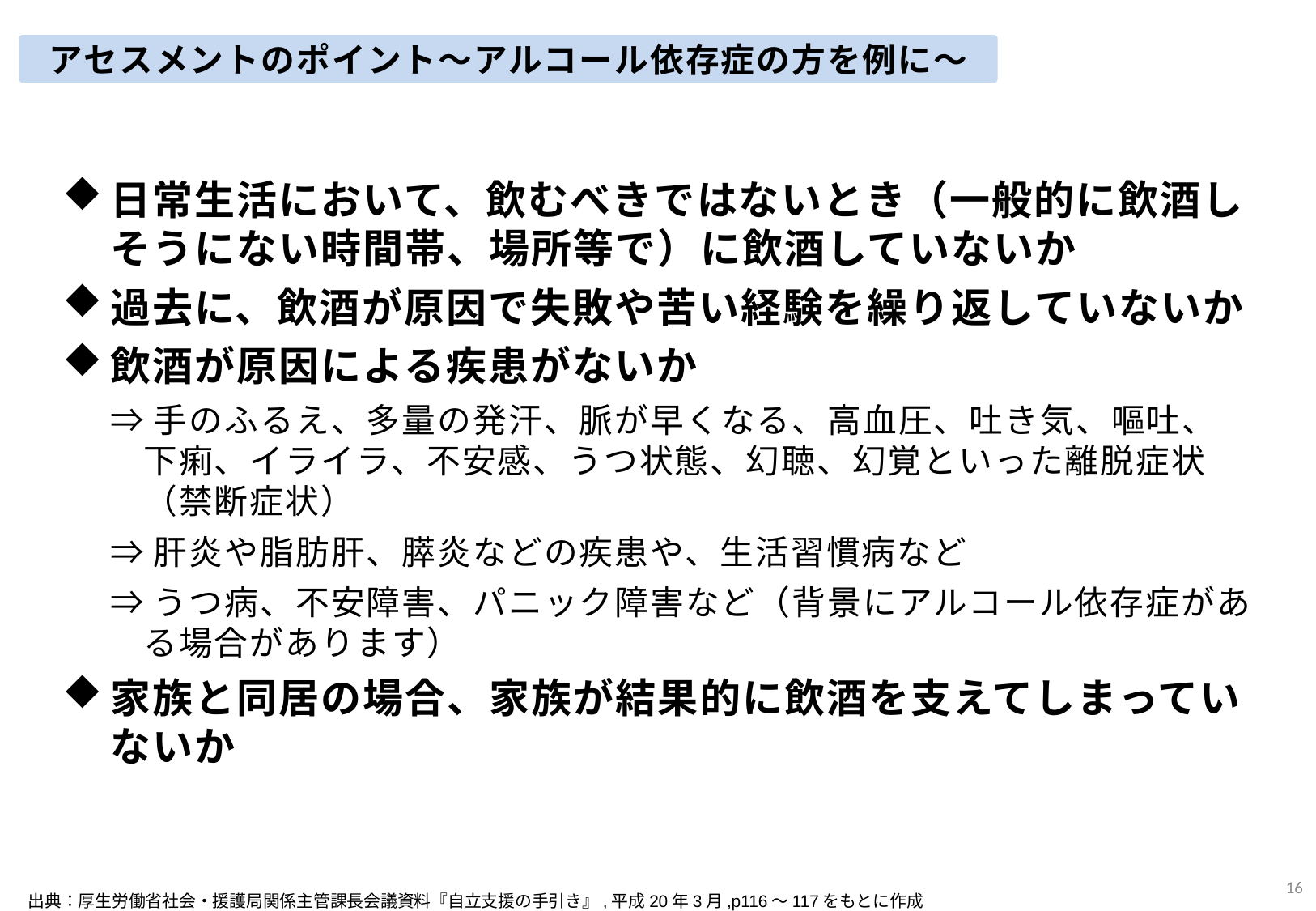

アセスメントのポイント～アルコール依存症の方を例に～
日常生活において、飲むべきではないとき（一般的に飲酒しそうにない時間帯、場所等で）に飲酒していないか
過去に、飲酒が原因で失敗や苦い経験を繰り返していないか
飲酒が原因による疾患がないか
⇒手のふるえ、多量の発汗、脈が早くなる、高血圧、吐き気、嘔吐、下痢、イライラ、不安感、うつ状態、幻聴、幻覚といった離脱症状（禁断症状）
⇒肝炎や脂肪肝、膵炎などの疾患や、生活習慣病など
⇒うつ病、不安障害、パニック障害など（背景にアルコール依存症がある場合があります）
家族と同居の場合、家族が結果的に飲酒を支えてしまっていないか
16
出典：厚生労働省社会・援護局関係主管課長会議資料『自立支援の手引き』,平成20年3月,p116～117をもとに作成